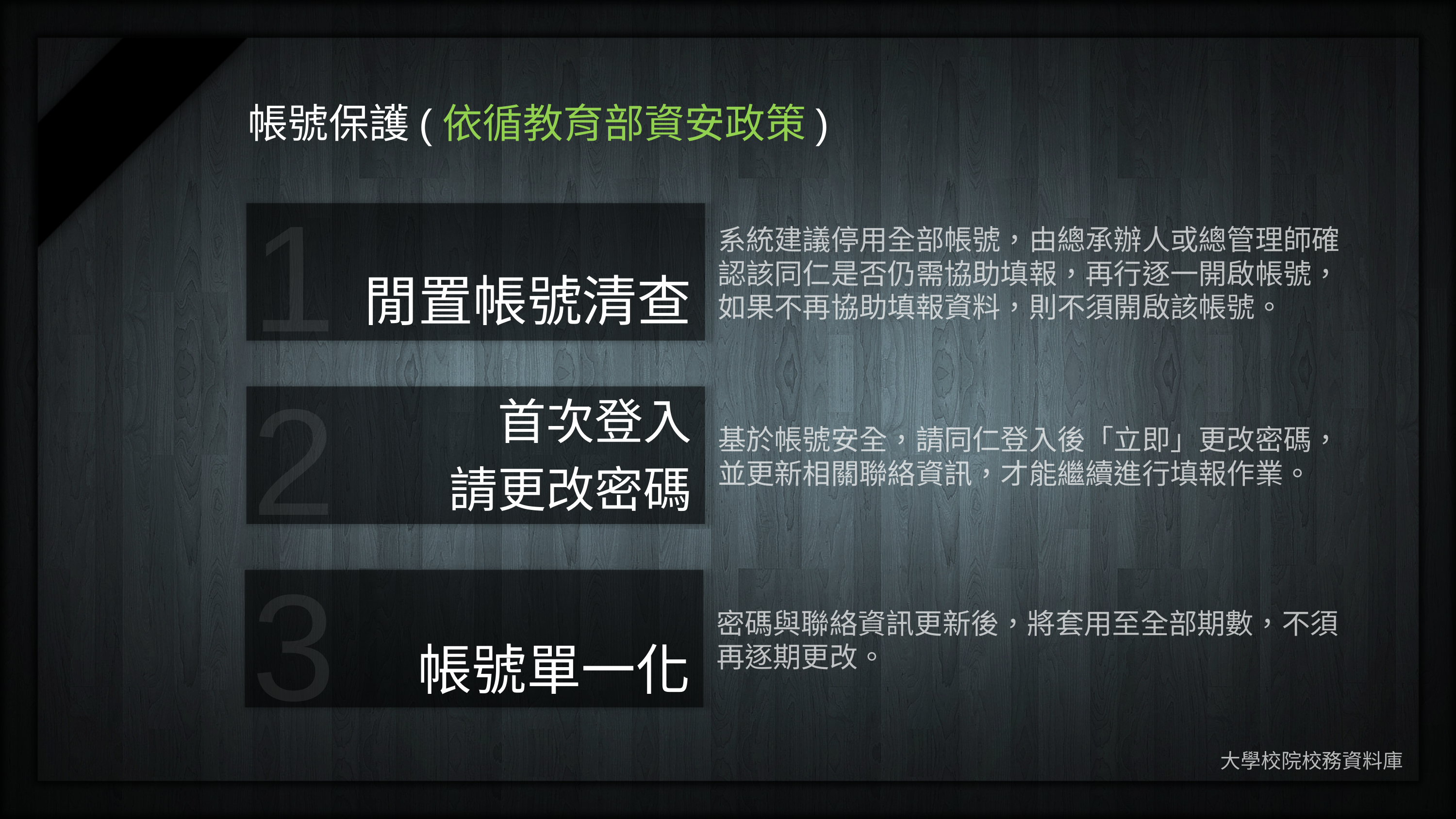

# 帳號保護(依循教育部資安政策)
系統建議停用全部帳號，由總承辦人或總管理師確認該同仁是否仍需協助填報，再行逐一開啟帳號，如果不再協助填報資料，則不須開啟該帳號。
閒置帳號清查
基於帳號安全，請同仁登入後「立即」更改密碼，並更新相關聯絡資訊，才能繼續進行填報作業。
首次登入
請更改密碼
密碼與聯絡資訊更新後，將套用至全部期數，不須再逐期更改。
帳號單一化